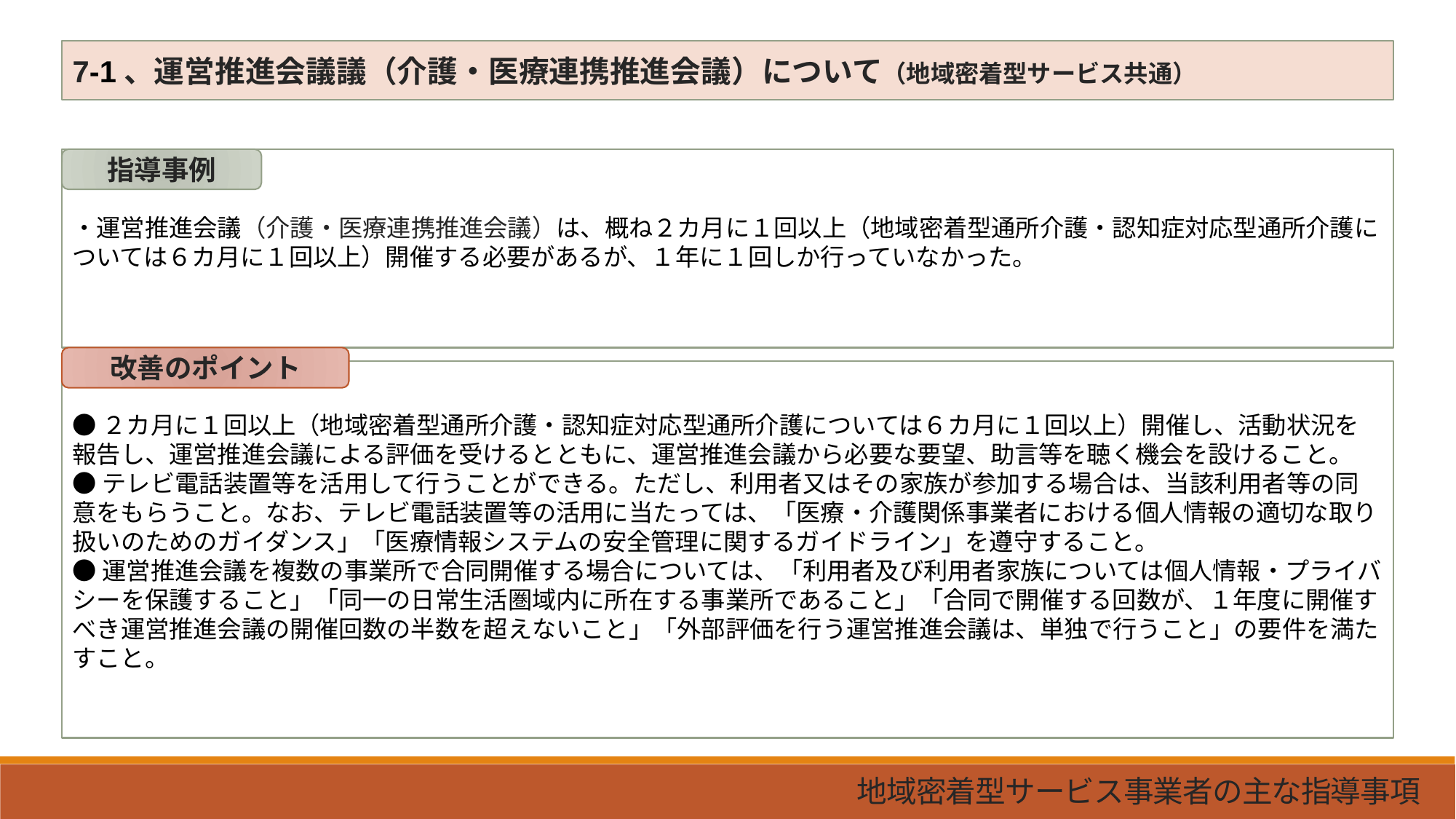

7-1、運営推進会議議（介護・医療連携推進会議）について（地域密着型サービス共通）

・運営推進会議（介護・医療連携推進会議）は、概ね２カ月に１回以上（地域密着型通所介護・認知症対応型通所介護については６カ月に１回以上）開催する必要があるが、１年に１回しか行っていなかった。
指導事例
改善のポイント

●２カ月に１回以上（地域密着型通所介護・認知症対応型通所介護については６カ月に１回以上）開催し、活動状況を報告し、運営推進会議による評価を受けるとともに、運営推進会議から必要な要望、助言等を聴く機会を設けること。
●テレビ電話装置等を活用して行うことができる。ただし、利用者又はその家族が参加する場合は、当該利用者等の同意をもらうこと。なお、テレビ電話装置等の活用に当たっては、「医療・介護関係事業者における個人情報の適切な取り扱いのためのガイダンス」「医療情報システムの安全管理に関するガイドライン」を遵守すること。
●運営推進会議を複数の事業所で合同開催する場合については、「利用者及び利用者家族については個人情報・プライバシーを保護すること」「同一の日常生活圏域内に所在する事業所であること」「合同で開催する回数が、１年度に開催すべき運営推進会議の開催回数の半数を超えないこと」「外部評価を行う運営推進会議は、単独で行うこと」の要件を満たすこと。

地域密着型サービス事業者の主な指導事項